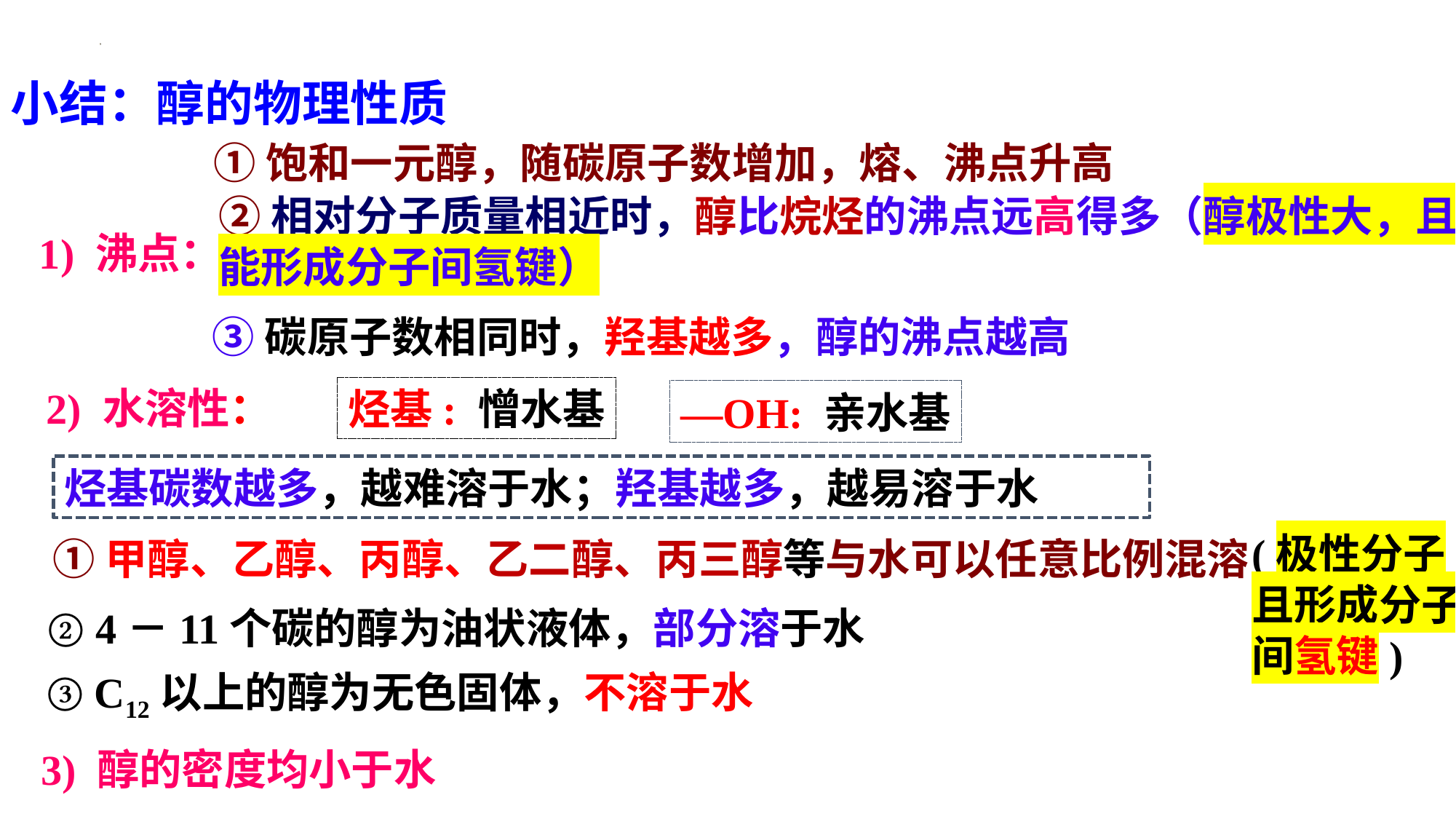

小结：醇的物理性质
①饱和一元醇，随碳原子数增加，熔、沸点升高
②相对分子质量相近时，醇比烷烃的沸点远高得多（醇极性大，且能形成分子间氢键）
1) 沸点：
③碳原子数相同时，羟基越多，醇的沸点越高
2) 水溶性：
烃基: 憎水基
—OH: 亲水基
烃基碳数越多，越难溶于水；羟基越多，越易溶于水
(极性分子
且形成分子
间氢键)
①甲醇、乙醇、丙醇、乙二醇、丙三醇等与水可以任意比例混溶
② 4－11个碳的醇为油状液体，部分溶于水
③ C12以上的醇为无色固体，不溶于水
3) 醇的密度均小于水